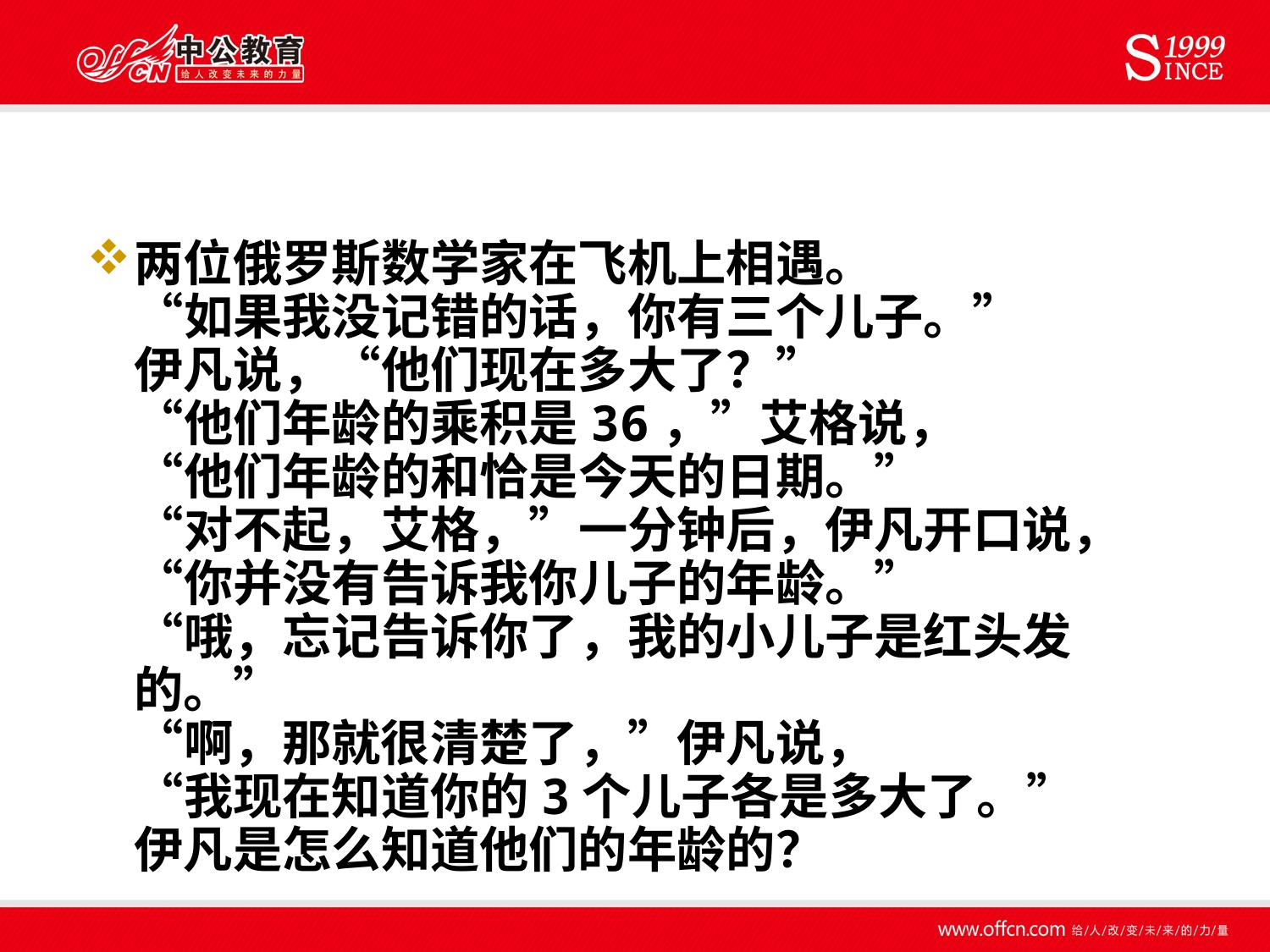

#
两位俄罗斯数学家在飞机上相遇。
“如果我没记错的话，你有三个儿子。”
伊凡说，“他们现在多大了？”
“他们年龄的乘积是36，”艾格说，
“他们年龄的和恰是今天的日期。”
“对不起，艾格，”一分钟后，伊凡开口说，
“你并没有告诉我你儿子的年龄。”
“哦，忘记告诉你了，我的小儿子是红头发的。”
“啊，那就很清楚了，”伊凡说，
“我现在知道你的3个儿子各是多大了。”
伊凡是怎么知道他们的年龄的？